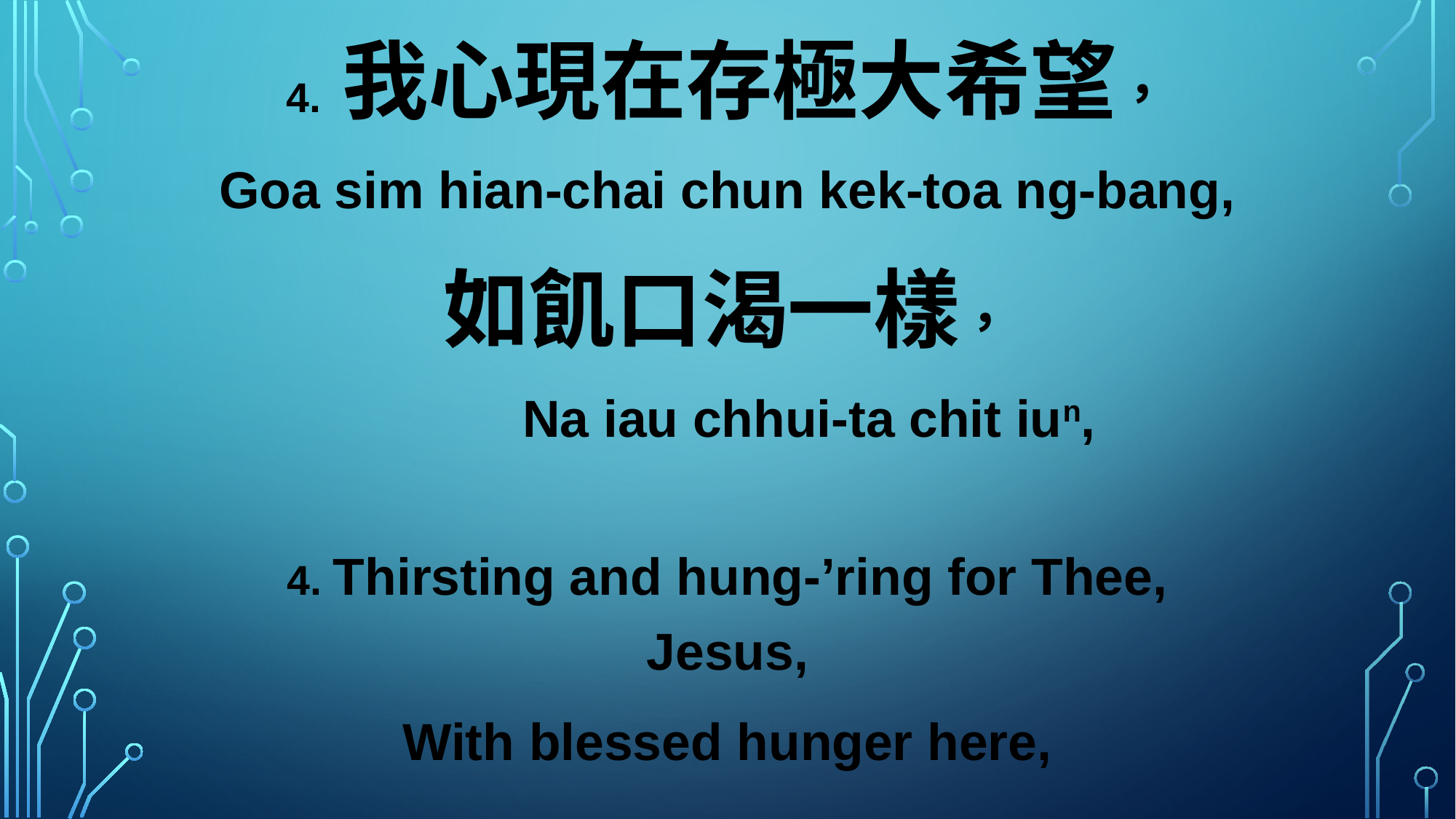

4. 我心現在存極大希望，
Goa sim hian-chai chun kek-toa ng-bang,
如飢口渴一樣，
                      Na iau chhui-ta chit iun,

4. Thirsting and hung-’ring for Thee, Jesus,
With blessed hunger here,